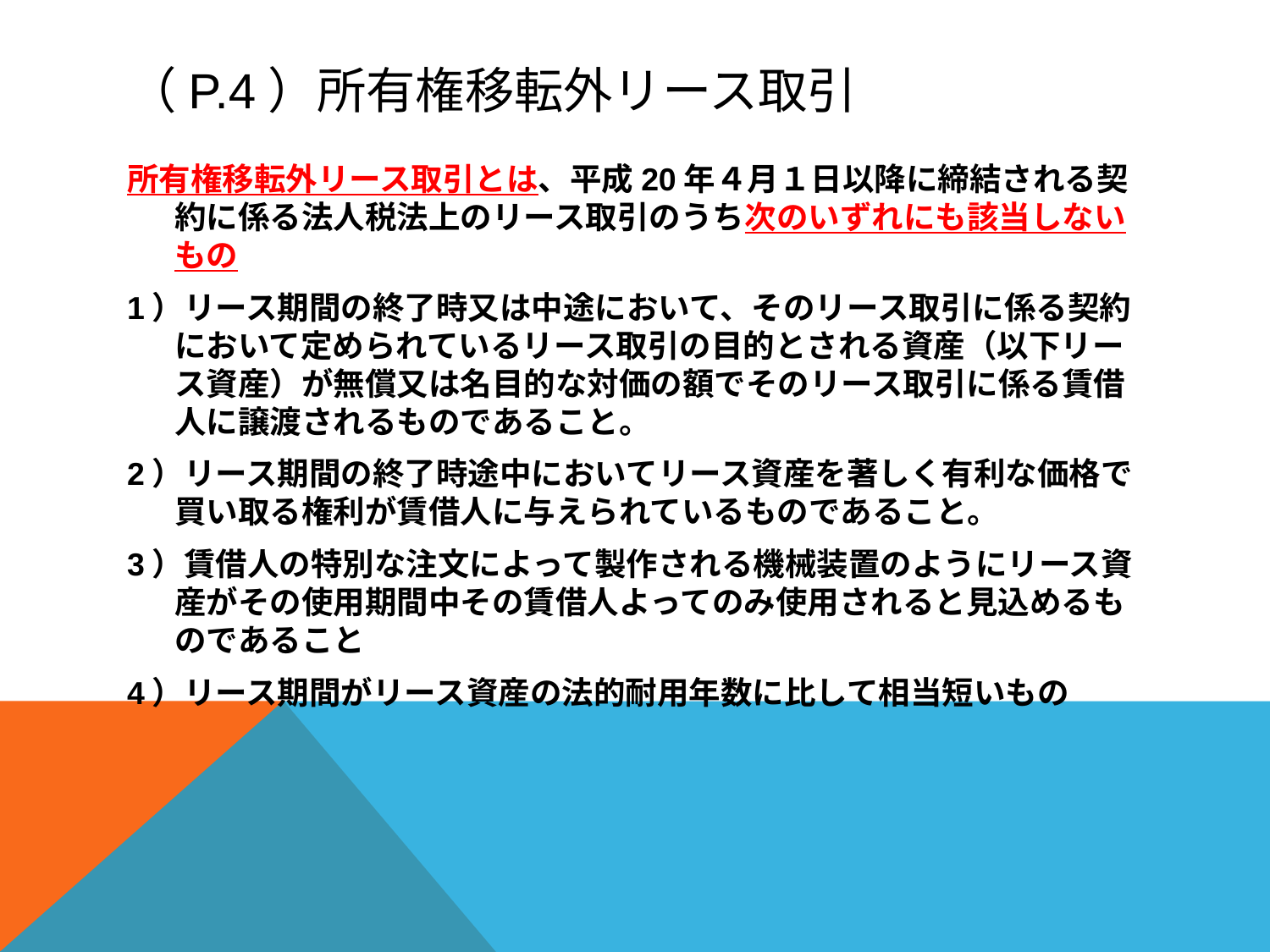

# （P.4）所有権移転外リース取引
所有権移転外リース取引とは、平成20年４月１日以降に締結される契約に係る法人税法上のリース取引のうち次のいずれにも該当しないもの
1）リース期間の終了時又は中途において、そのリース取引に係る契約において定められているリース取引の目的とされる資産（以下リース資産）が無償又は名目的な対価の額でそのリース取引に係る賃借人に譲渡されるものであること。
2）リース期間の終了時途中においてリース資産を著しく有利な価格で買い取る権利が賃借人に与えられているものであること。
3）賃借人の特別な注文によって製作される機械装置のようにリース資産がその使用期間中その賃借人よってのみ使用されると見込めるものであること
4）リース期間がリース資産の法的耐用年数に比して相当短いもの